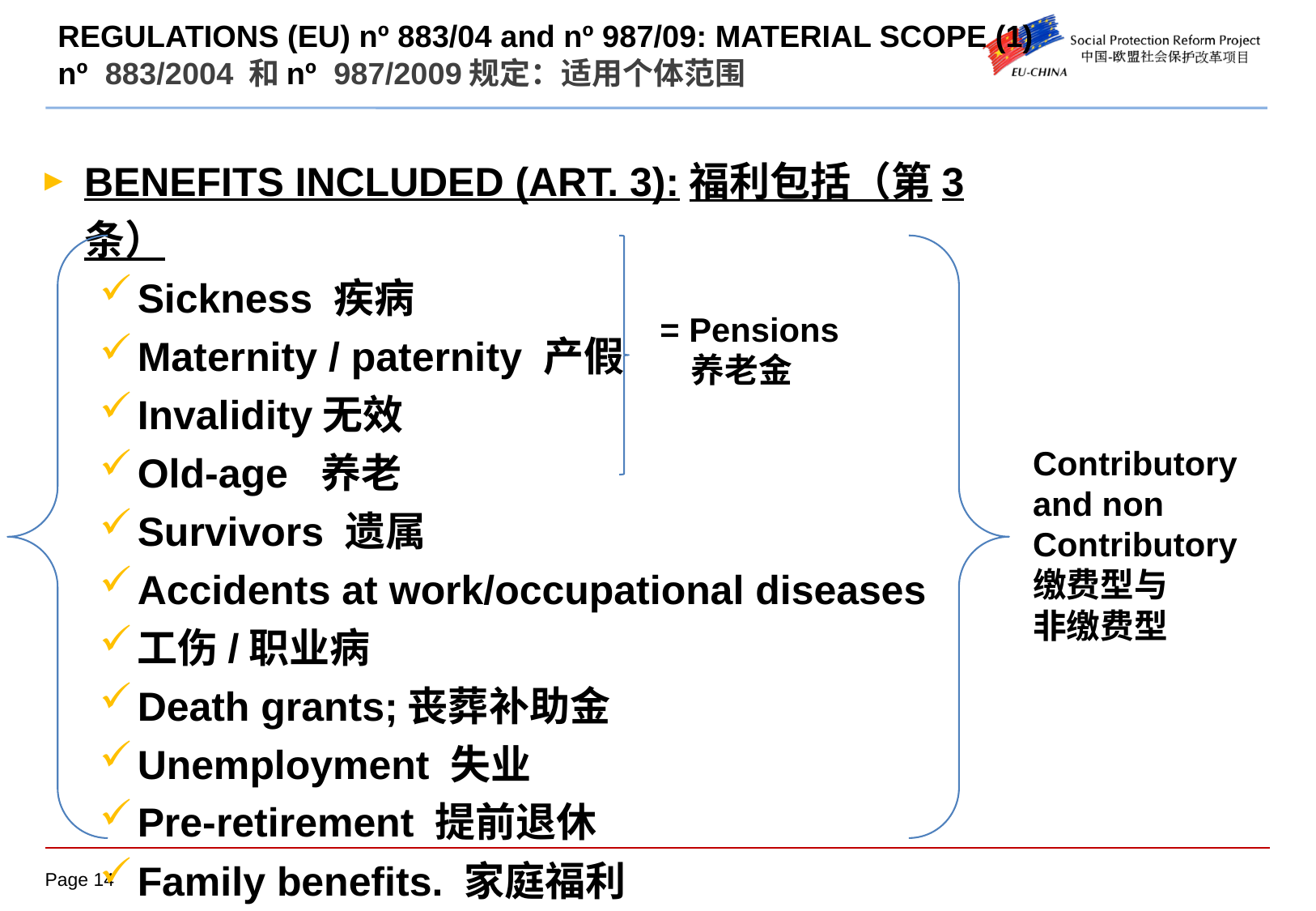

# REGULATIONS (EU) nº 883/04 and nº 987/09: MATERIAL SCOPE (1) nº  883/2004 和nº  987/2009规定：适用个体范围
BENEFITS INCLUDED (ART. 3):福利包括（第3条）
Sickness 疾病
Maternity / paternity 产假
Invalidity无效
Old-age  养老
Survivors 遗属
Accidents at work/occupational diseases
工伤/职业病
Death grants;丧葬补助金
Unemployment 失业
Pre-retirement 提前退休
Family benefits. 家庭福利

= Pensions
   养老金
Contributory and non Contributory
缴费型与
非缴费型